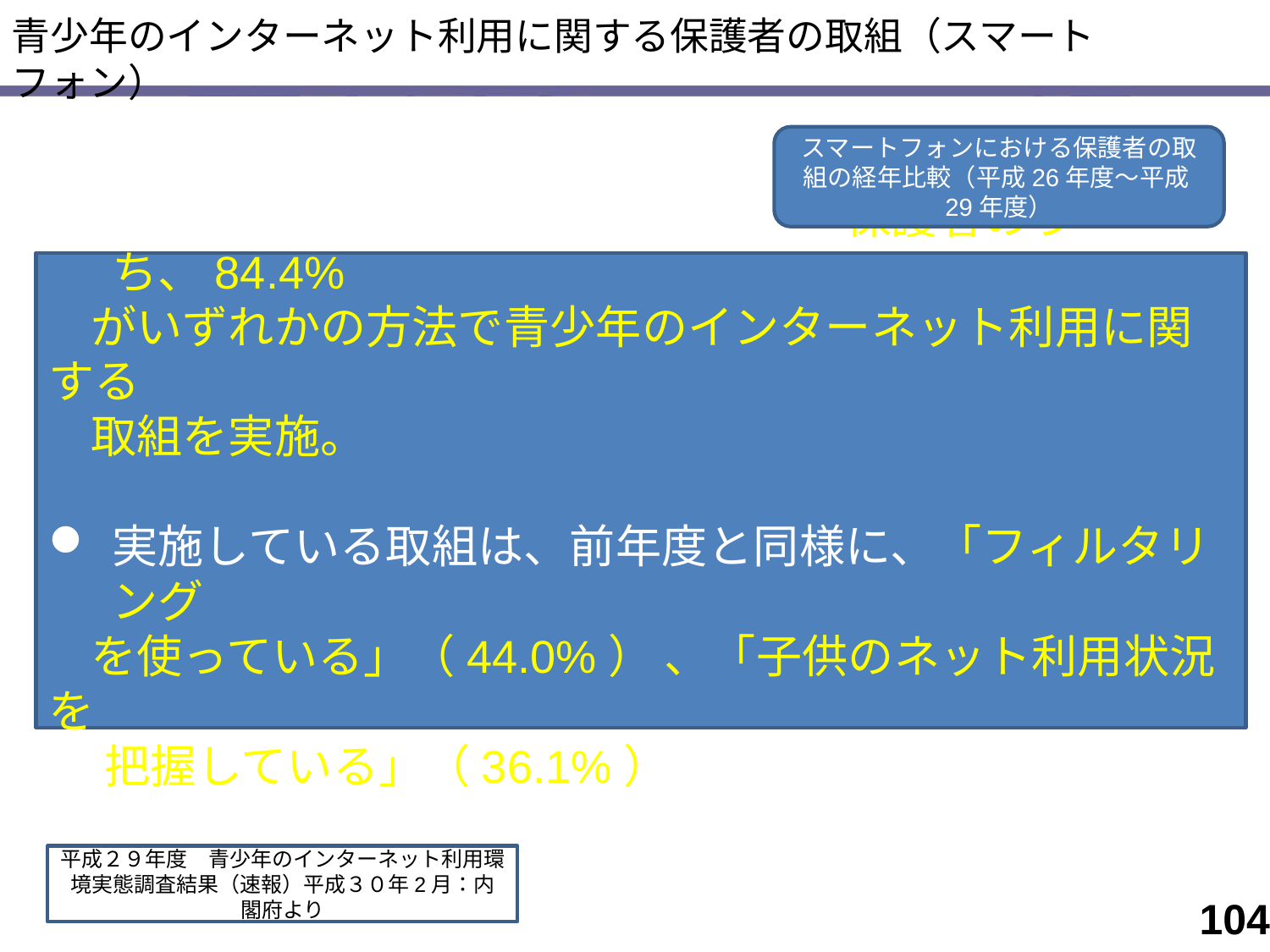

青少年のインターネット利用に関する保護者の取組（スマートフォン）
スマートフォンにおける保護者の取組の経年比較（平成26年度～平成29年度）
スマートフォンを利用する青少年の保護者のうち、84.4%
   がいずれかの方法で青少年のインターネット利用に関する
   取組を実施。

実施している取組は、前年度と同様に、「フィルタリング
   を使っている」（44.0%） 、「子供のネット利用状況を
　 把握している」（36.1%） が上位。
平成２９年度　青少年のインターネット利用環境実態調査結果（速報）平成３０年2月：内閣府より
104